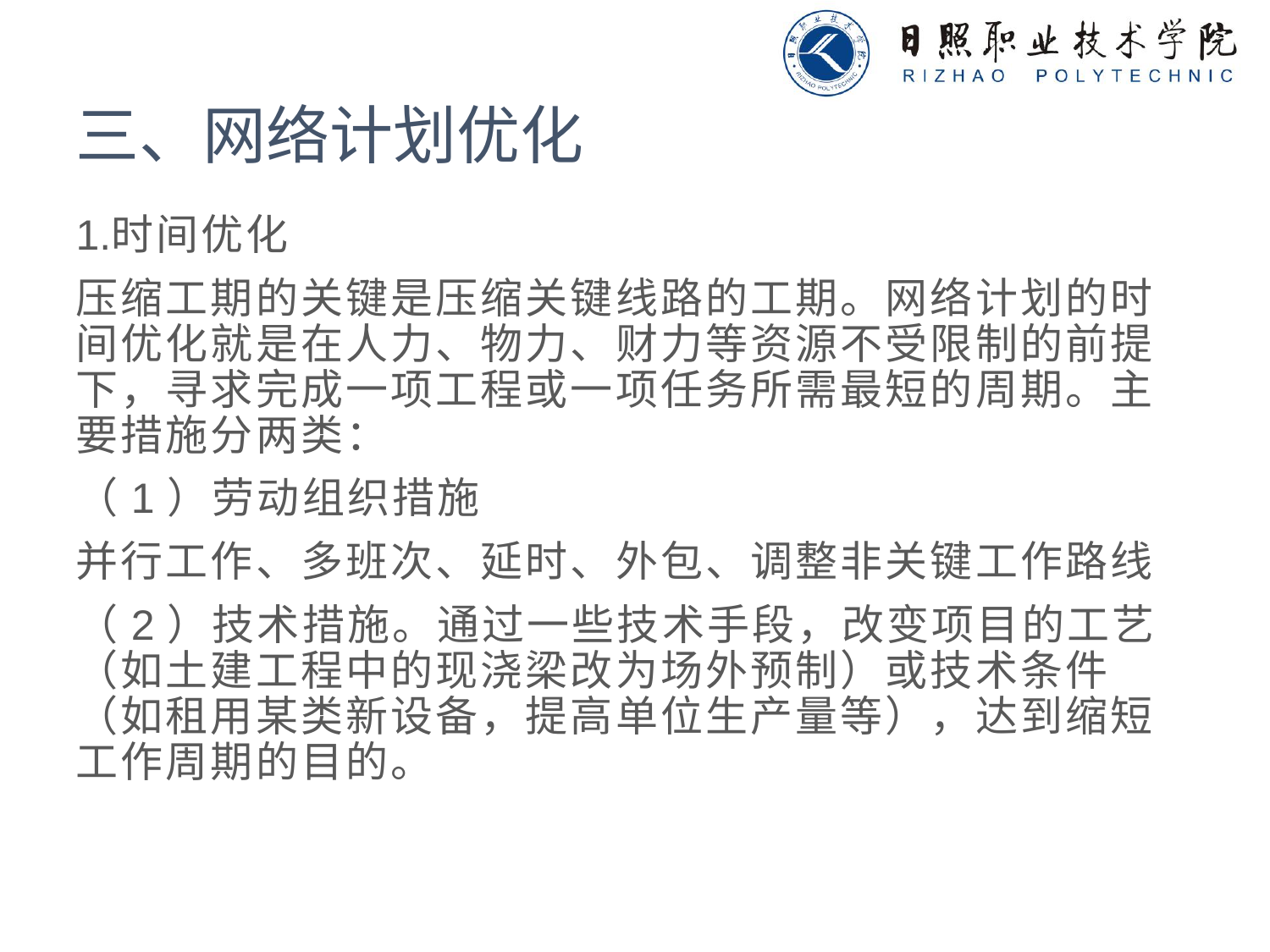

# 三、网络计划优化
时间优化
压缩工期的关键是压缩关键线路的工期。网络计划的时间优化就是在人力、物力、财力等资源不受限制的前提下，寻求完成一项工程或一项任务所需最短的周期。主要措施分两类：
（1）劳动组织措施
并行工作、多班次、延时、外包、调整非关键工作路线
（2）技术措施。通过一些技术手段，改变项目的工艺（如土建工程中的现浇梁改为场外预制）或技术条件（如租用某类新设备，提高单位生产量等），达到缩短工作周期的目的。